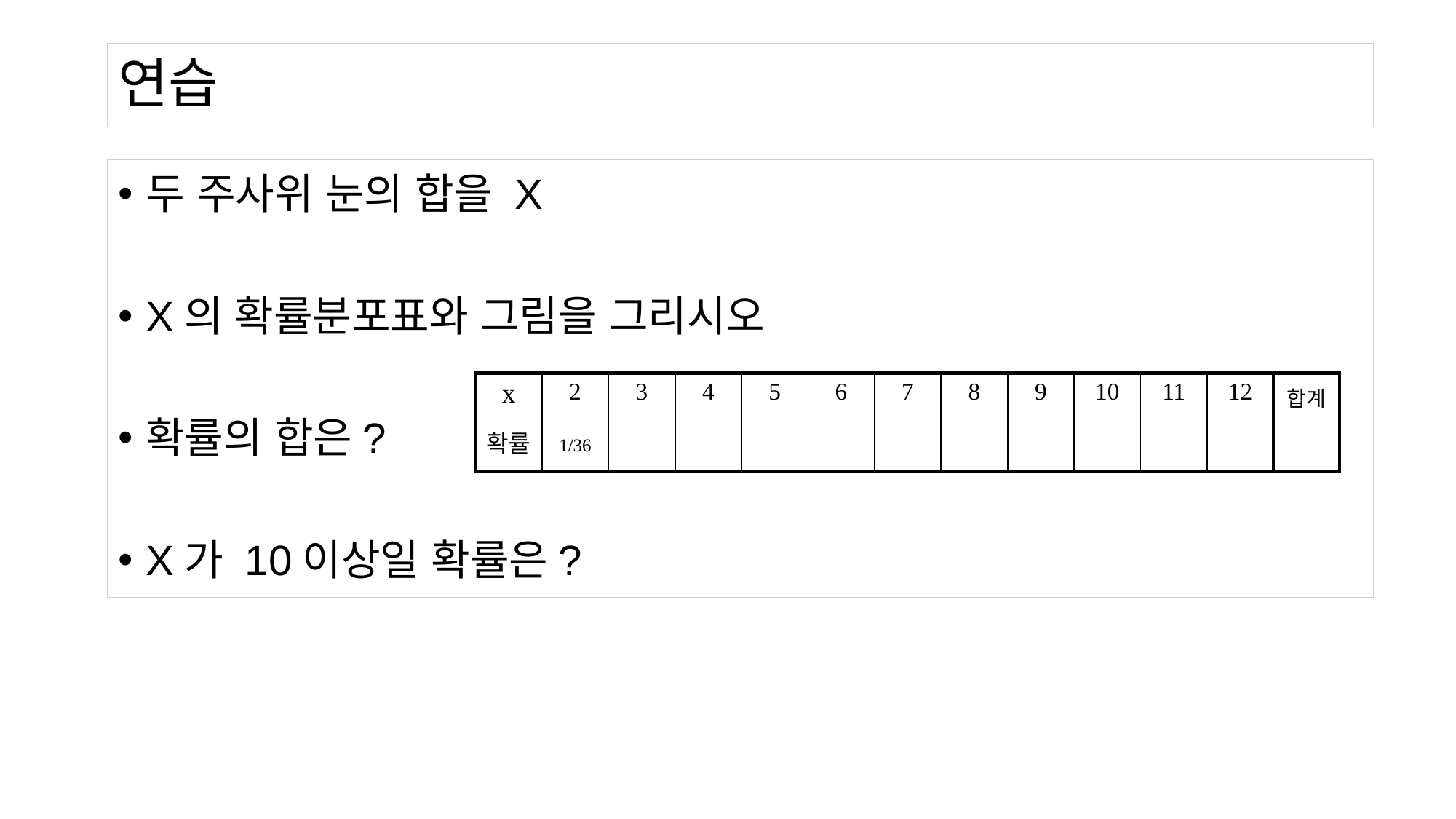

# 연습
두 주사위 눈의 합을 X

X의 확률분포표와 그림을 그리시오

확률의 합은?

X가 10이상일 확률은?
| x | 2 | 3 | 4 | 5 | 6 | 7 | 8 | 9 | 10 | 11 | 12 | 합계 |
| --- | --- | --- | --- | --- | --- | --- | --- | --- | --- | --- | --- | --- |
| 확률 | 1/36 |  |  |  |  |  |  |  |  |  |  |  |